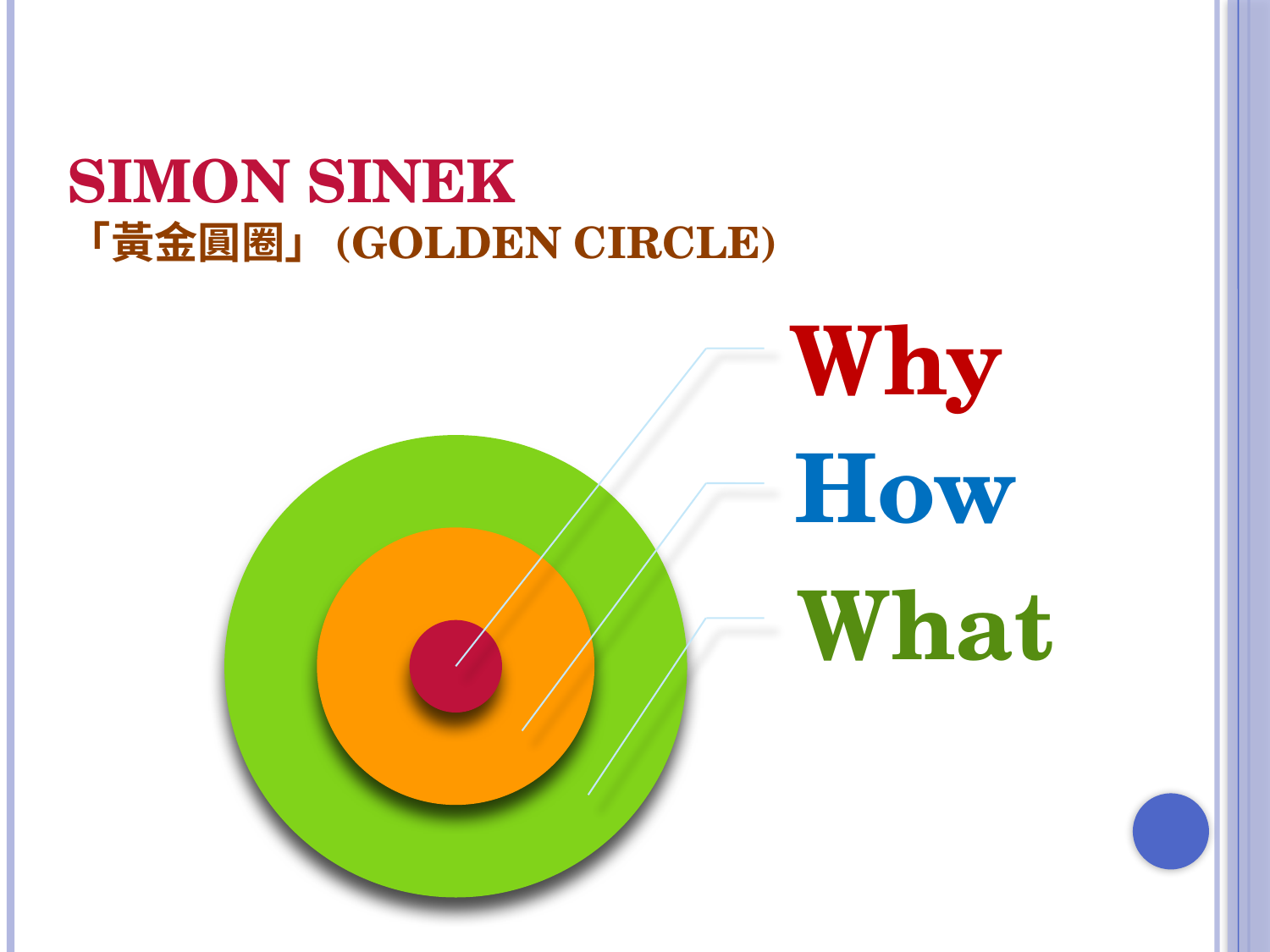

# Simon Sinek 「黃金圓圈」(Golden Circle)

Why
How
What